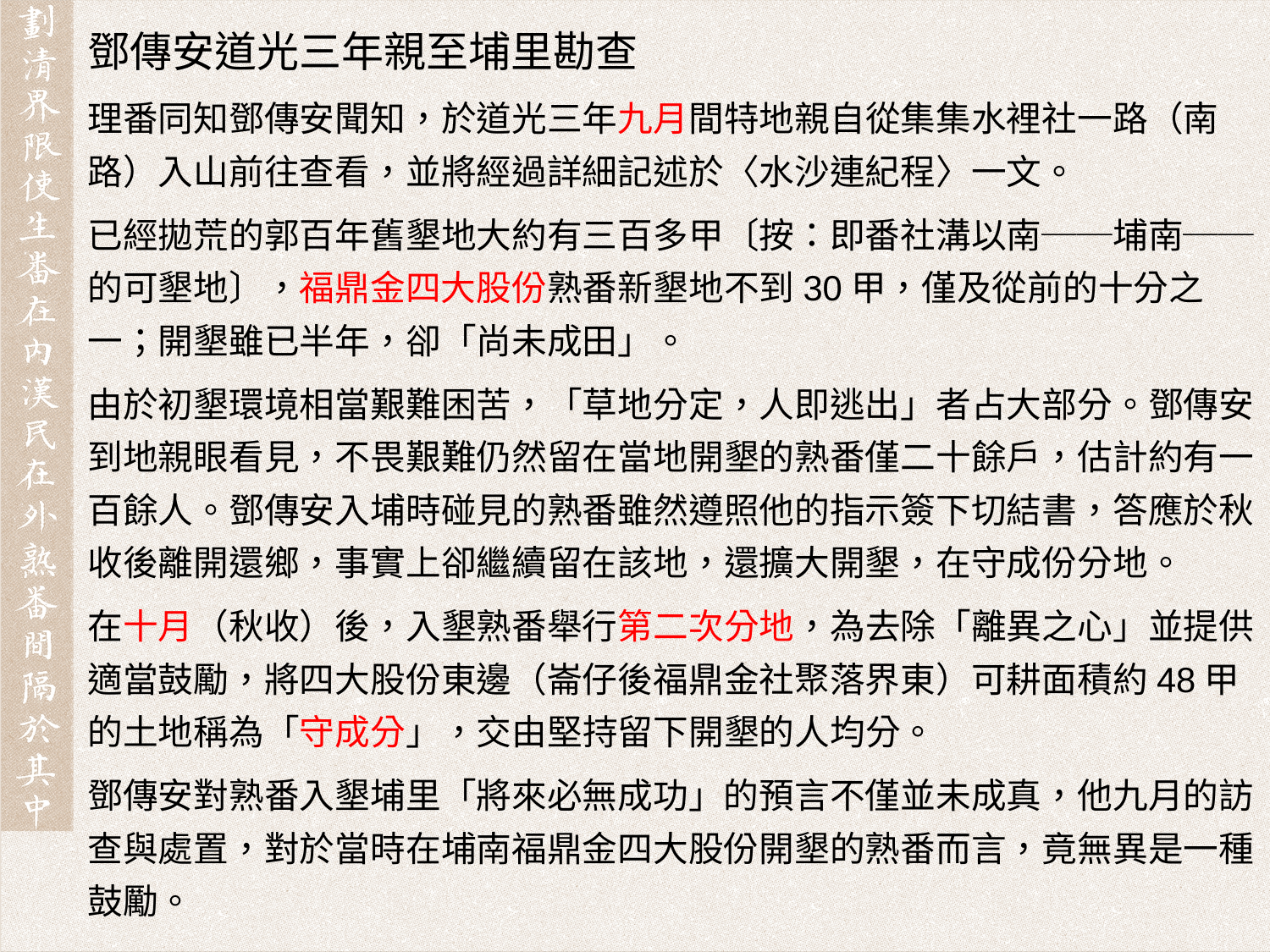

鄧傳安道光三年親至埔里勘查
理番同知鄧傳安聞知，於道光三年九月間特地親自從集集水裡社一路（南路）入山前往查看，並將經過詳細記述於〈水沙連紀程〉一文。
已經拋荒的郭百年舊墾地大約有三百多甲〔按：即番社溝以南──埔南──的可墾地〕，福鼎金四大股份熟番新墾地不到30甲，僅及從前的十分之一；開墾雖已半年，卻「尚未成田」。
由於初墾環境相當艱難困苦，「草地分定，人即逃出」者占大部分。鄧傳安到地親眼看見，不畏艱難仍然留在當地開墾的熟番僅二十餘戶，估計約有一百餘人。鄧傳安入埔時碰見的熟番雖然遵照他的指示簽下切結書，答應於秋收後離開還鄉，事實上卻繼續留在該地，還擴大開墾，在守成份分地。
在十月（秋收）後，入墾熟番舉行第二次分地，為去除「離異之心」並提供適當鼓勵，將四大股份東邊（崙仔後福鼎金社聚落界東）可耕面積約48甲的土地稱為「守成分」，交由堅持留下開墾的人均分。
鄧傳安對熟番入墾埔里「將來必無成功」的預言不僅並未成真，他九月的訪查與處置，對於當時在埔南福鼎金四大股份開墾的熟番而言，竟無異是一種鼓勵。